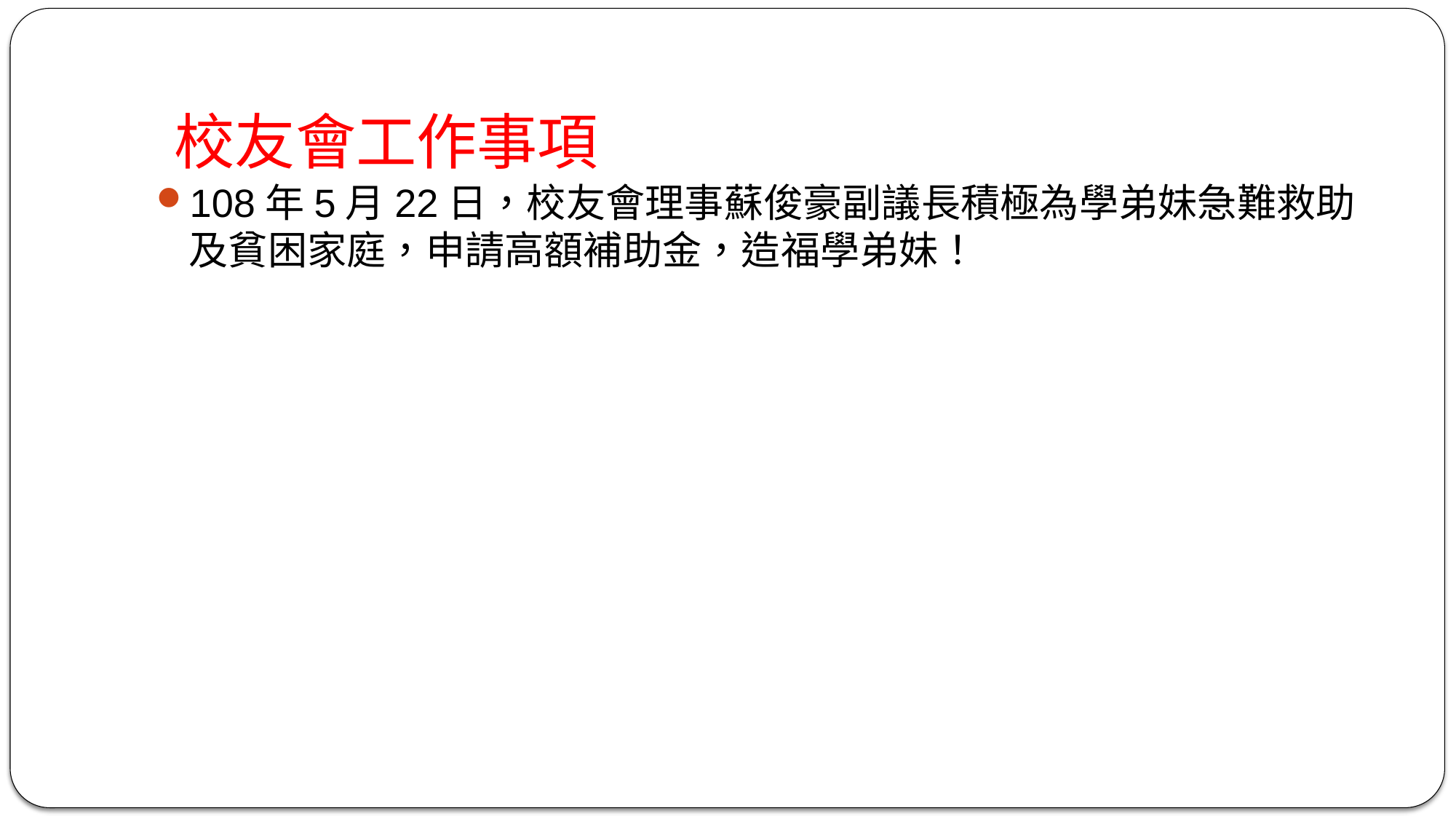

校友會工作事項
108年5月22日，校友會理事蘇俊豪副議長積極為學弟妹急難救助及貧困家庭，申請高額補助金，造福學弟妹！